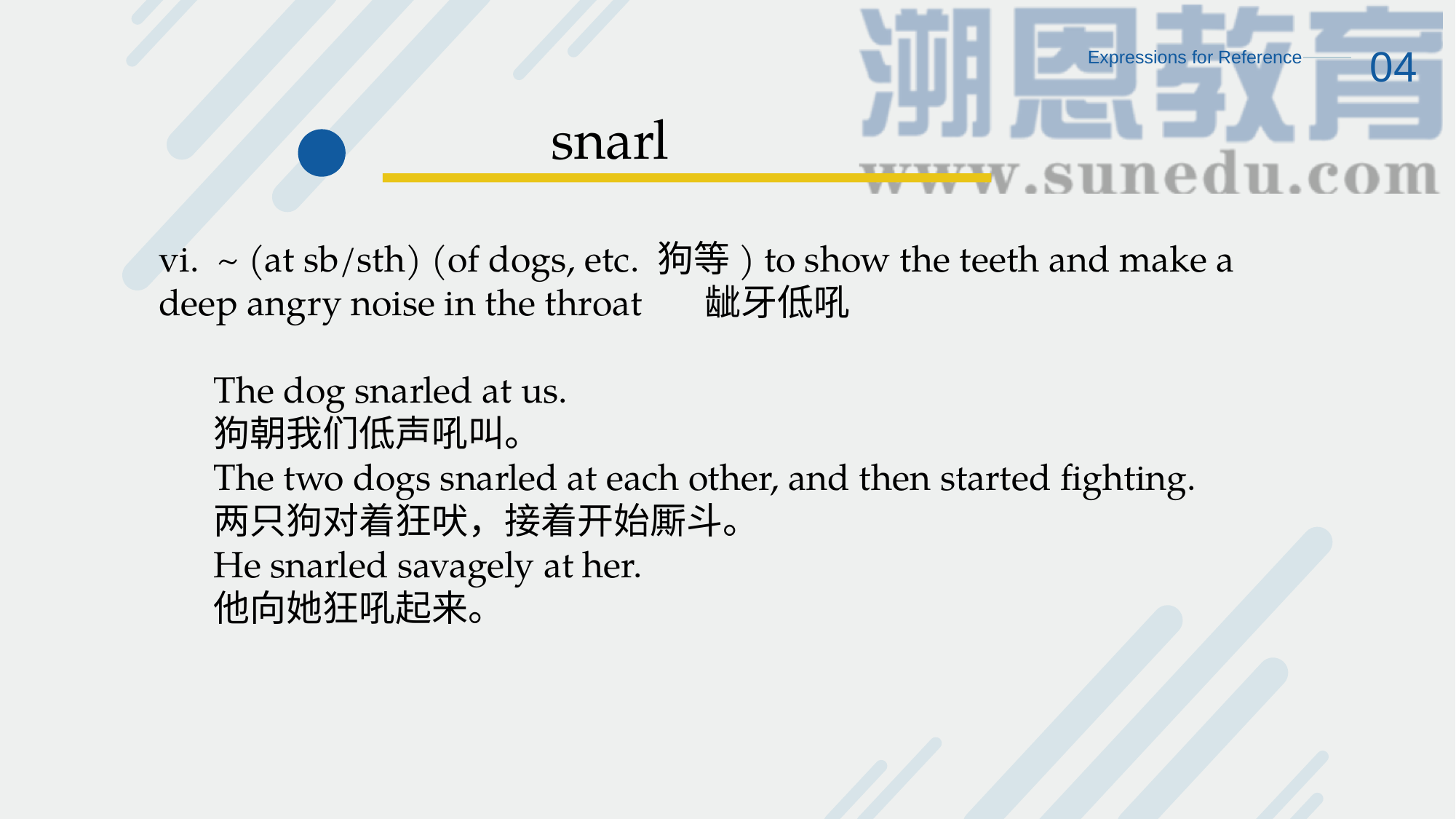

04
Expressions for Reference
snarl

vi.  ~ (at sb/sth) (of dogs, etc. 狗等) to show the teeth and make a deep angry noise in the throat 	龇牙低吼

The dog snarled at us.
狗朝我们低声吼叫。
The two dogs snarled at each other, and then started fighting.
两只狗对着狂吠，接着开始厮斗。
He snarled savagely at her.
他向她狂吼起来。